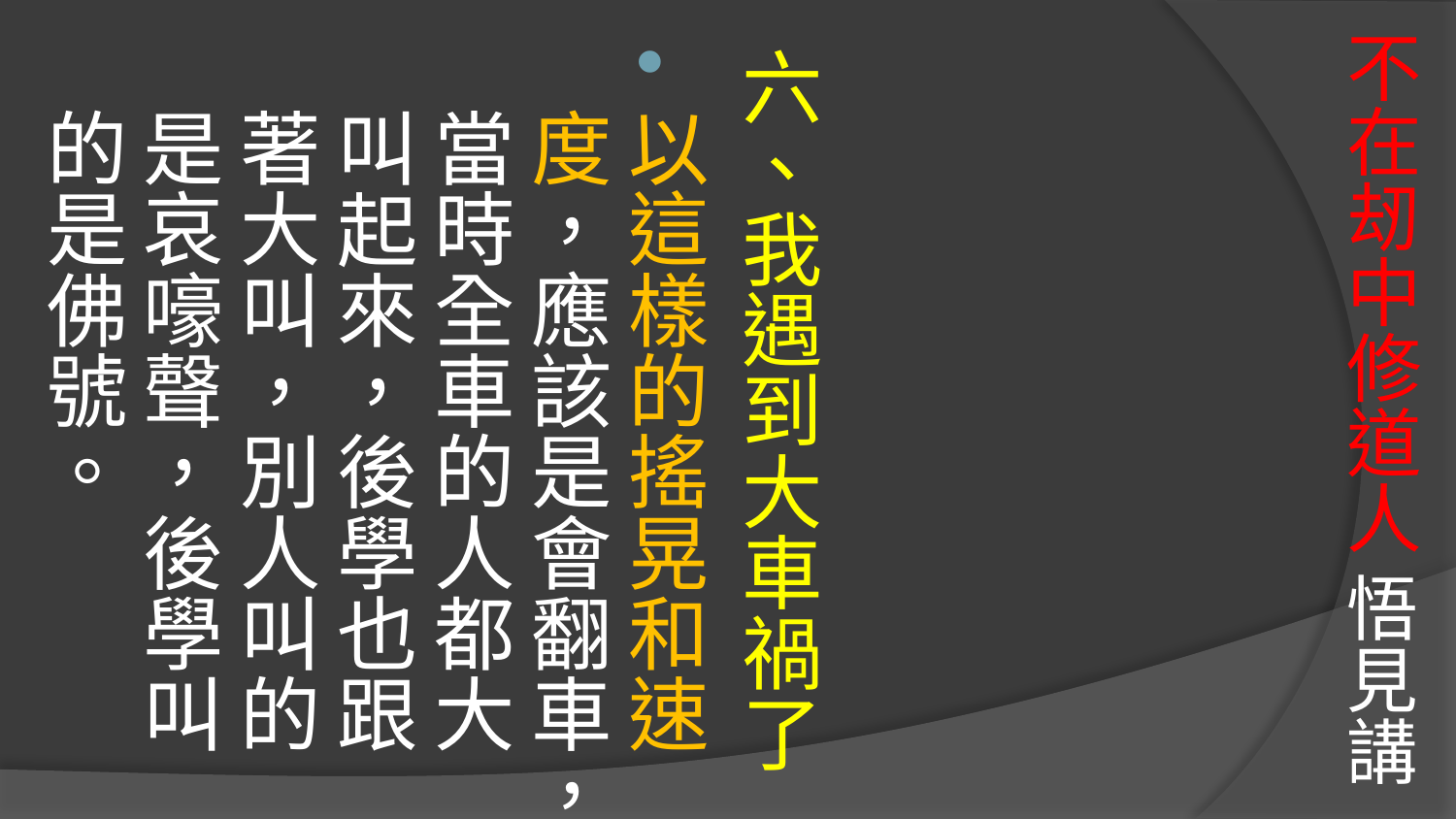

# 不在刼中修道人 悟見講
六、我遇到大車禍了
以這樣的搖晃和速度，應該是會翻車，當時全車的人都大叫起來，後學也跟著大叫，別人叫的是哀嚎聲，後學叫的是佛號。